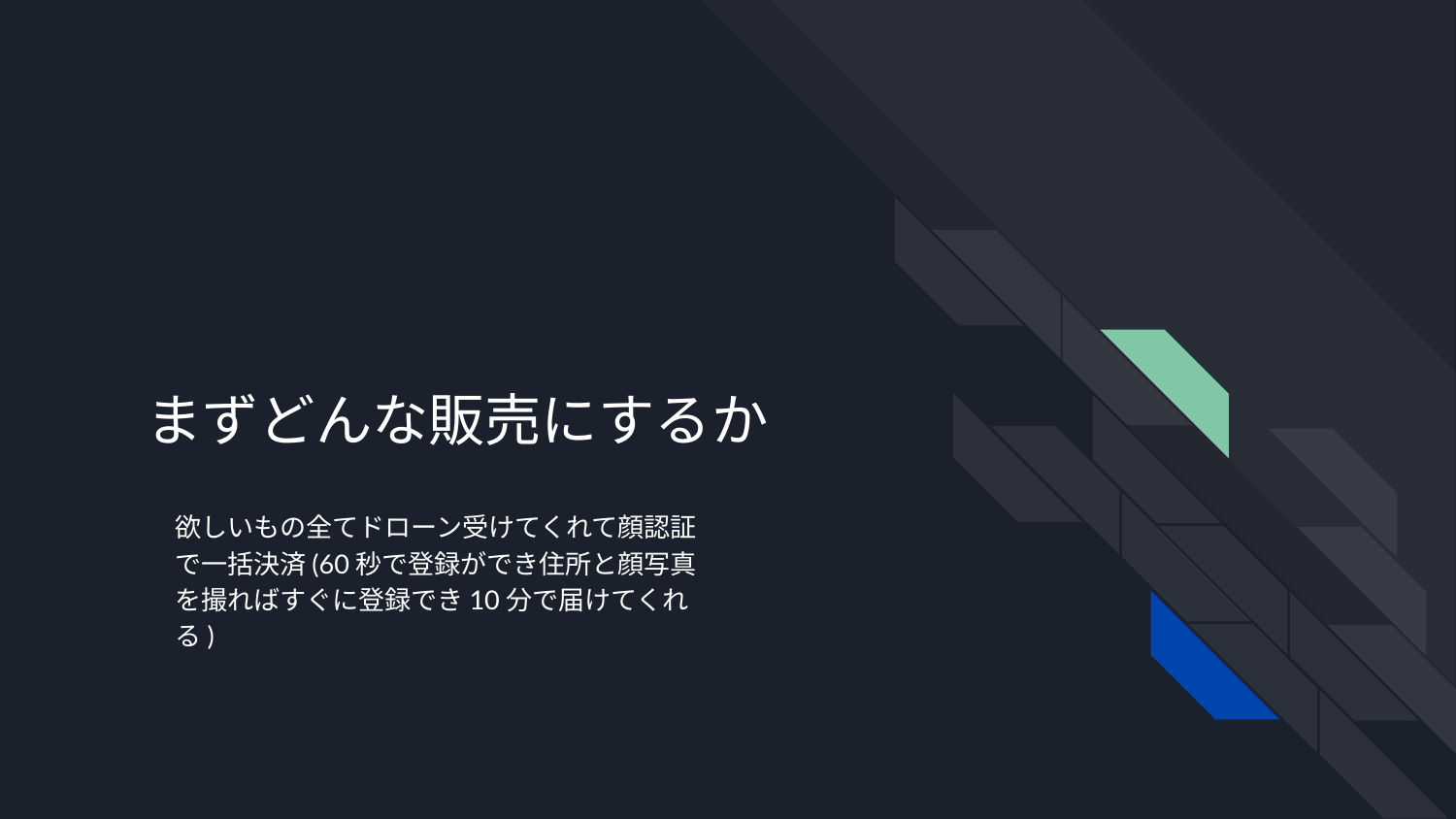

# まずどんな販売にするか
欲しいもの全てドローン受けてくれて顔認証で一括決済(60秒で登録ができ住所と顔写真を撮ればすぐに登録でき10分で届けてくれる)